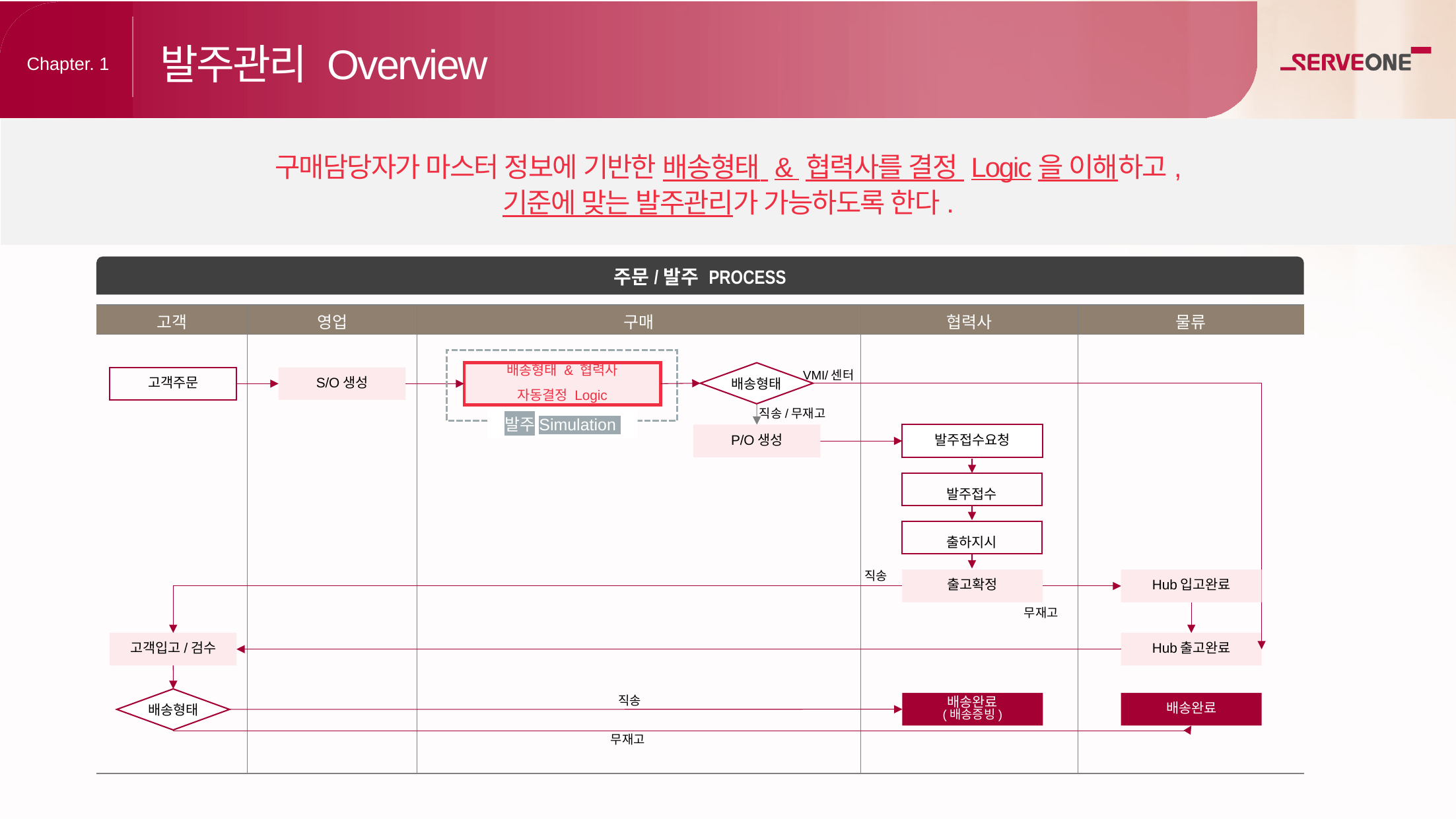

구매담당자가 마스터 정보에 기반한 배송형태 & 협력사를 결정 Logic을 이해하고,
기준에 맞는 발주관리가 가능하도록 한다.
컬러 01
주문/발주 PROCESS
컬러 02
| 고객 | 영업 | 구매 | 협력사 | 물류 |
| --- | --- | --- | --- | --- |
|  |  |  |  |  |
컬러 03

배송형태 & 협력사
자동결정 Logic
배송형태
VMI/센터
고객주문
S/O생성
컬러 04
직송/무재고
발주Simulation
P/O생성
발주접수요청
컬러 05
발주접수
컬러 06
출하지시
직송
Hub입고완료
출고확정
무재고
고객입고/검수
Hub출고완료
직송
배송형태
배송완료
(배송증빙)
배송완료
무재고